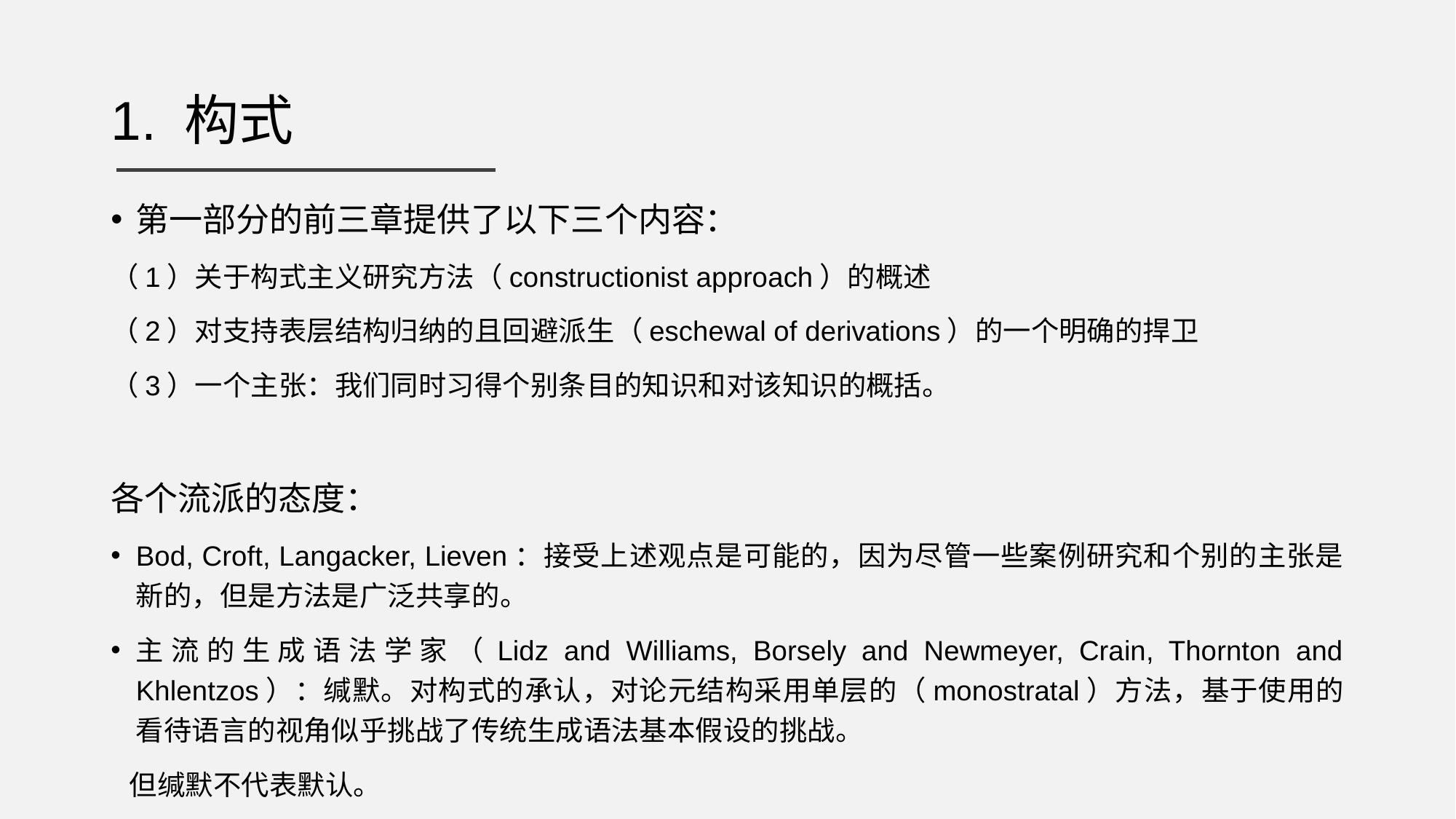

# 1. 构式
第一部分的前三章提供了以下三个内容：
（1）关于构式主义研究方法（constructionist approach）的概述
（2）对支持表层结构归纳的且回避派生（eschewal of derivations）的一个明确的捍卫
（3）一个主张：我们同时习得个别条目的知识和对该知识的概括。

各个流派的态度：
Bod, Croft, Langacker, Lieven：接受上述观点是可能的，因为尽管一些案例研究和个别的主张是新的，但是方法是广泛共享的。
主流的生成语法学家（Lidz and Williams, Borsely and Newmeyer, Crain, Thornton and Khlentzos）：缄默。对构式的承认，对论元结构采用单层的（monostratal）方法，基于使用的看待语言的视角似乎挑战了传统生成语法基本假设的挑战。
  但缄默不代表默认。